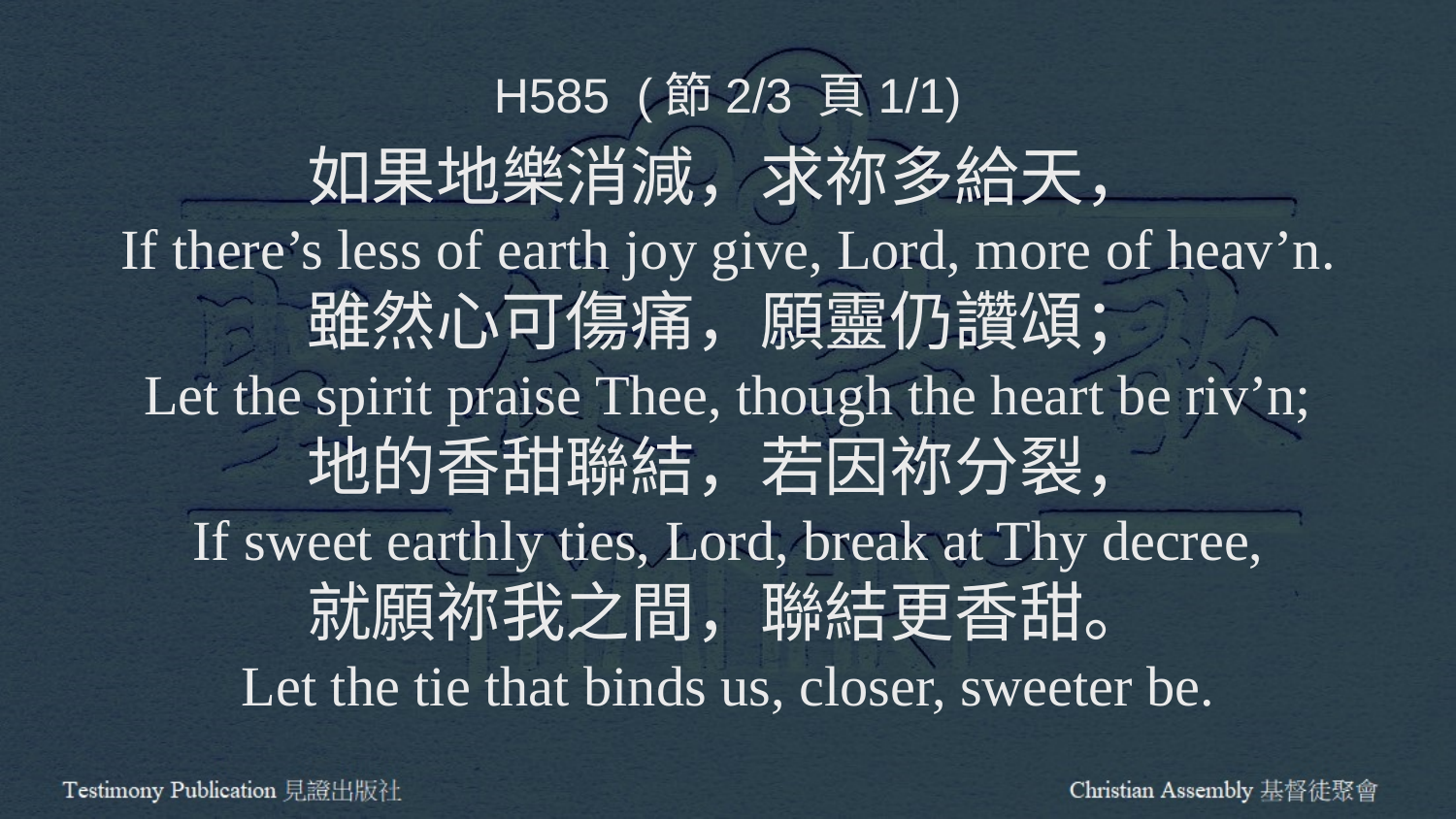

H585  (節2/3 頁1/1)
如果地樂消減，求祢多給天，
If there’s less of earth joy give, Lord, more of heav’n.
雖然心可傷痛，願靈仍讚頌；
Let the spirit praise Thee, though the heart be riv’n;
地的香甜聯結，若因祢分裂，
If sweet earthly ties, Lord, break at Thy decree,
就願祢我之間，聯結更香甜。
Let the tie that binds us, closer, sweeter be.